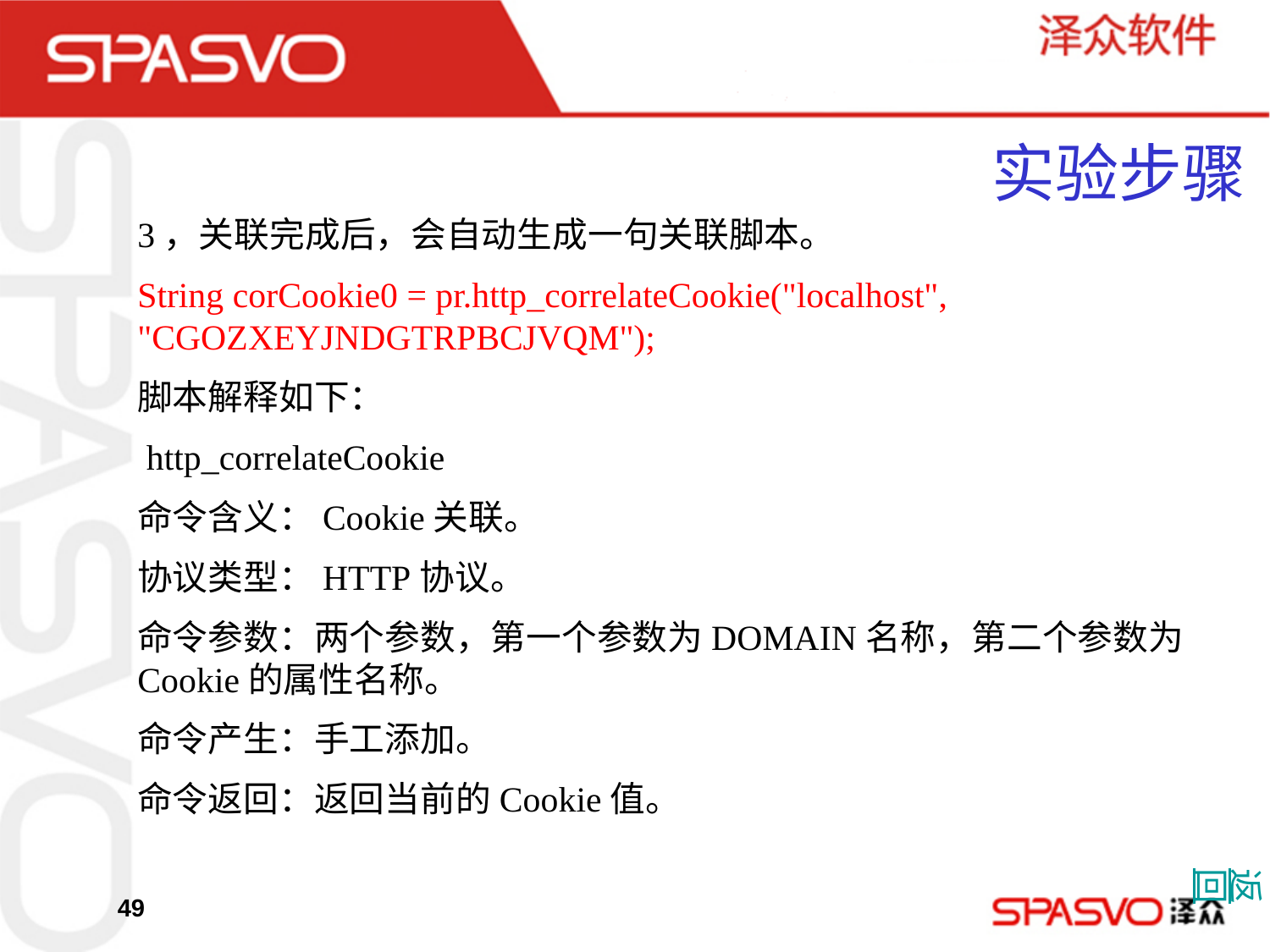

# 实验步骤

3，关联完成后，会自动生成一句关联脚本。
String corCookie0 = pr.http_correlateCookie("localhost", "CGOZXEYJNDGTRPBCJVQM");
脚本解释如下：
 http_correlateCookie
命令含义：Cookie关联。
协议类型：HTTP协议。
命令参数：两个参数，第一个参数为DOMAIN名称，第二个参数为Cookie的属性名称。
命令产生：手工添加。
命令返回：返回当前的Cookie值。
返回
49